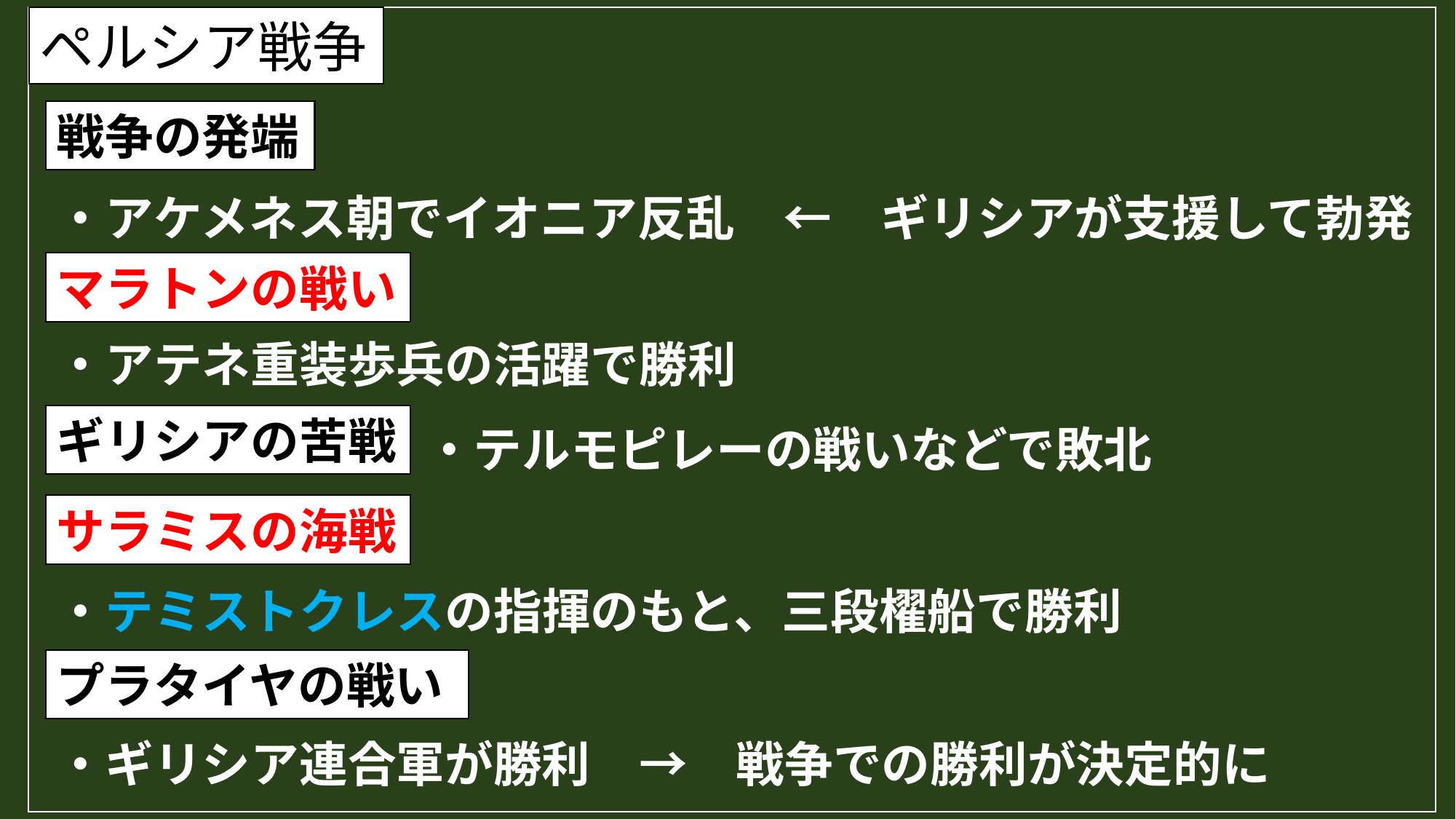

ペルシア戦争
戦争の発端
・アケメネス朝でイオニア反乱　←　ギリシアが支援して勃発
マラトンの戦い
・アテネ重装歩兵の活躍で勝利
ギリシアの苦戦
・テルモピレーの戦いなどで敗北
サラミスの海戦
・テミストクレスの指揮のもと、三段櫂船で勝利
プラタイヤの戦い
・ギリシア連合軍が勝利　→　戦争での勝利が決定的に